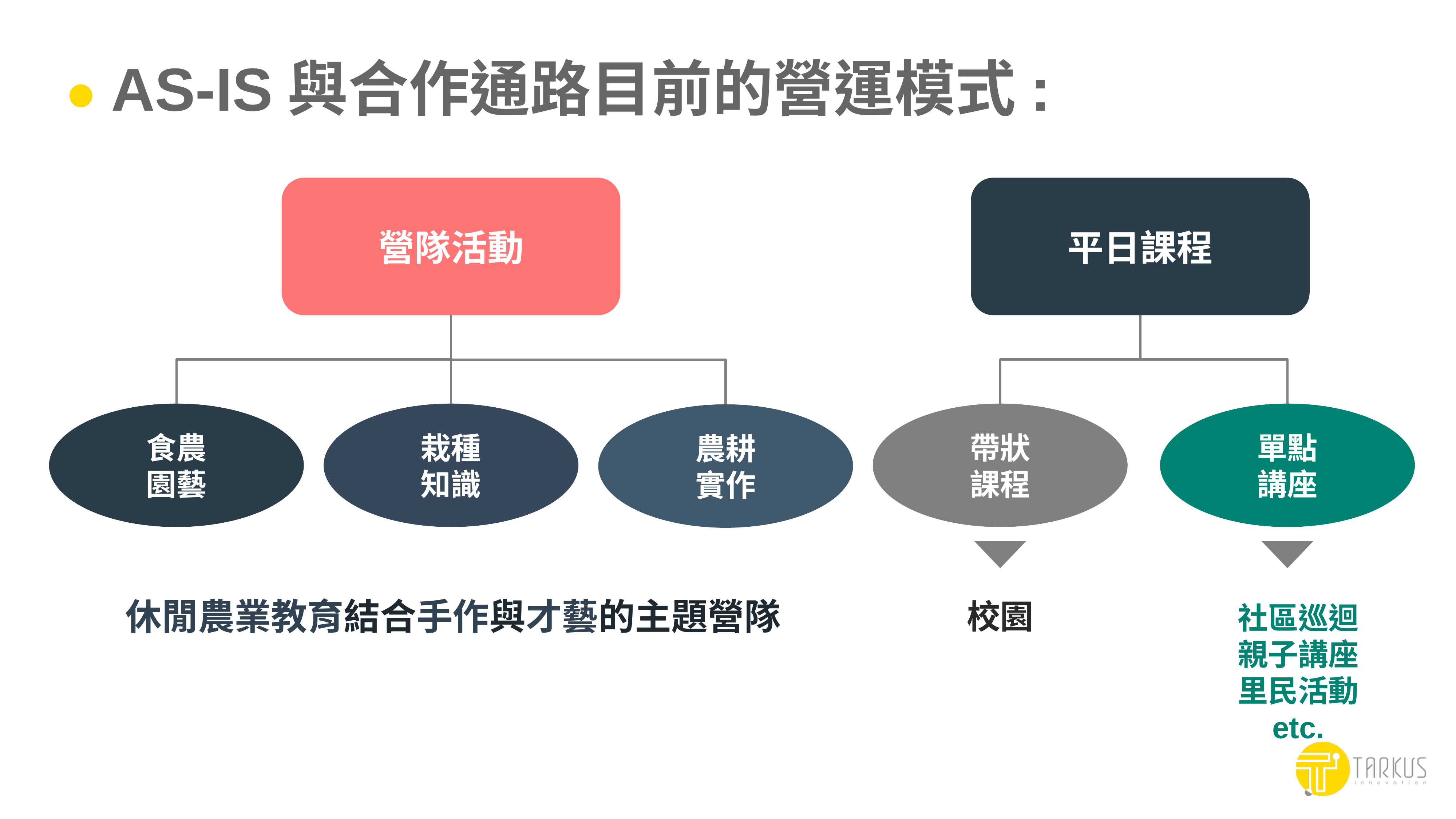

AS-IS與合作通路目前的營運模式:
平日課程
營隊活動
食農
園藝
栽種
知識
帶狀
課程
單點
講座
農耕
實作

社區巡迴
親子講座
里民活動
etc.
休閒農業教育結合手作與才藝的主題營隊
校園